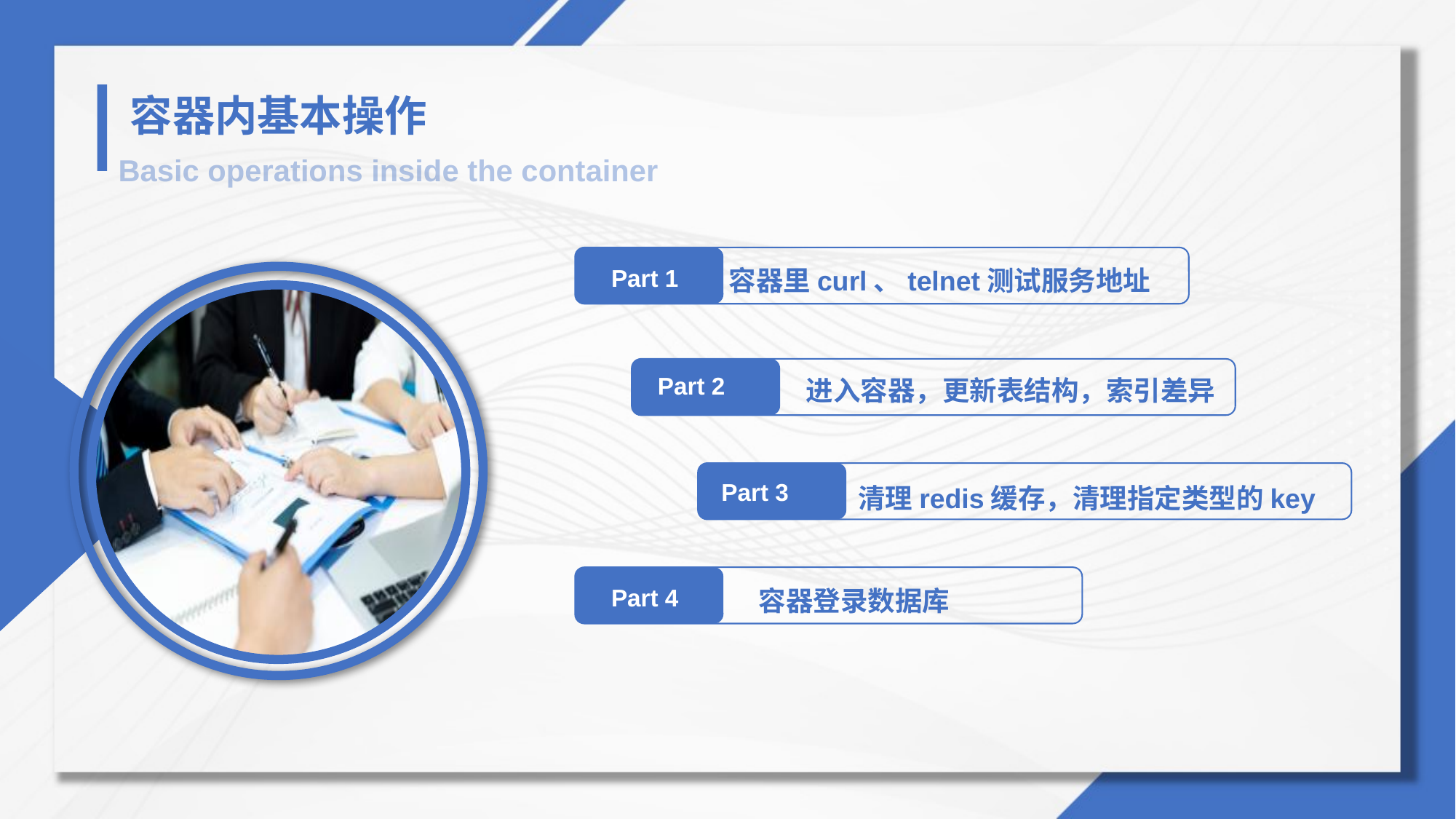

容器内基本操作

Basic operations inside the container

容器里curl、telnet测试服务地址
Part 1

进入容器，更新表结构，索引差异
Part 2

清理redis缓存，清理指定类型的key
Part 3

容器登录数据库
Part 4